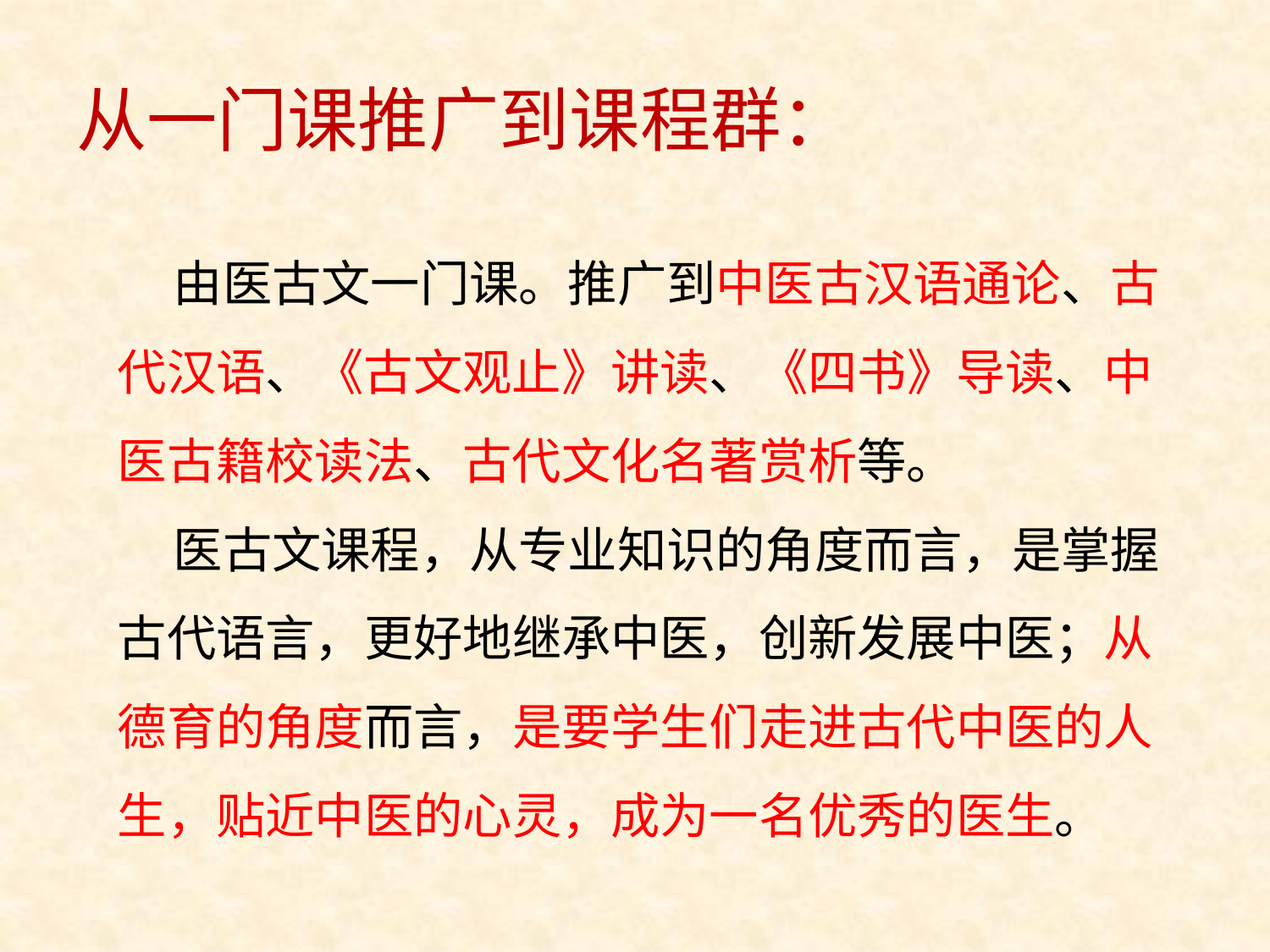

# 从一门课推广到课程群：
    由医古文一门课。推广到中医古汉语通论、古代汉语、《古文观止》讲读、《四书》导读、中医古籍校读法、古代文化名著赏析等。
    医古文课程，从专业知识的角度而言，是掌握古代语言，更好地继承中医，创新发展中医；从德育的角度而言，是要学生们走进古代中医的人生，贴近中医的心灵，成为一名优秀的医生。
36